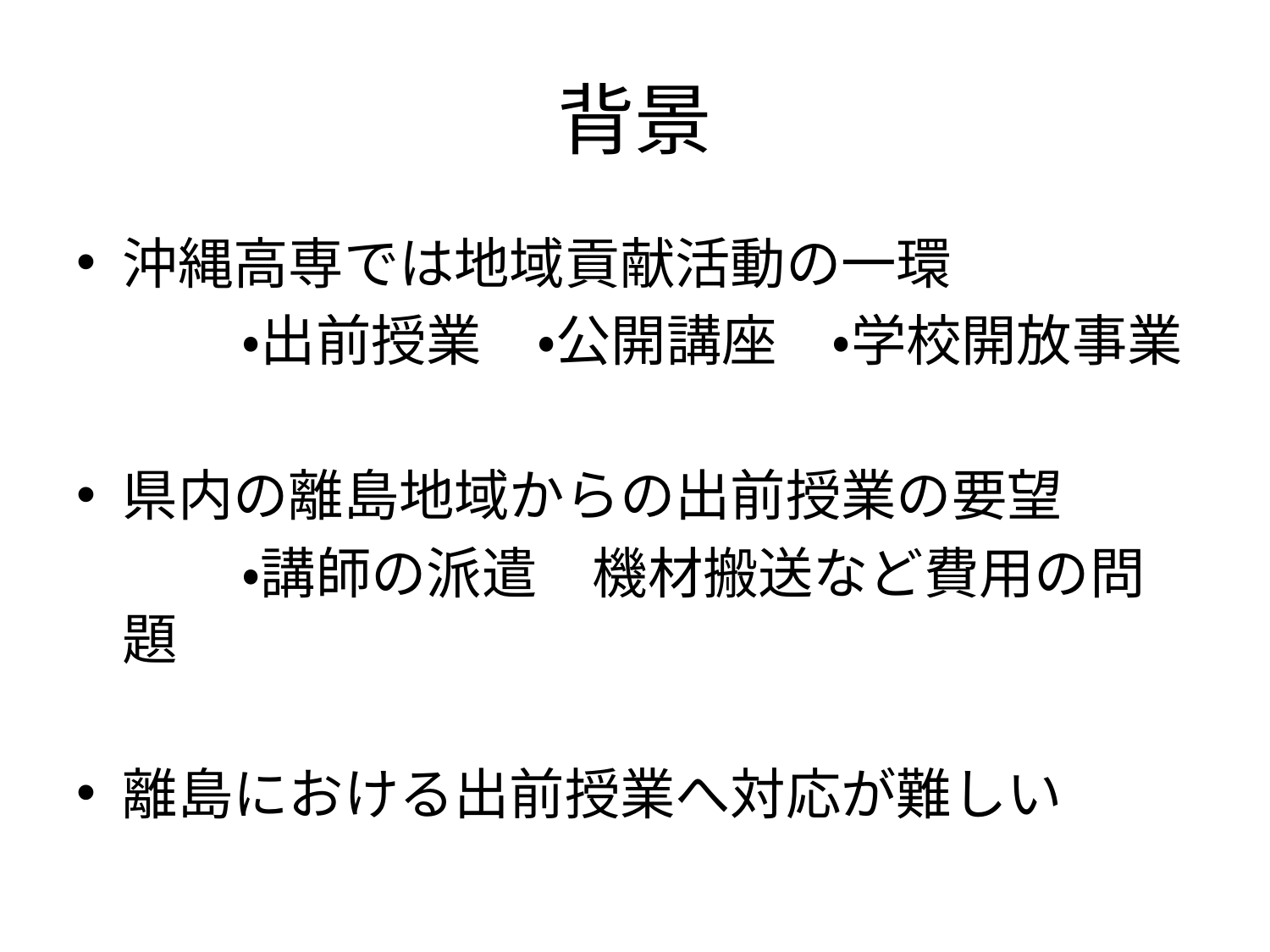

# 背景
沖縄高専では地域貢献活動の一環
　　　・出前授業　・公開講座　・学校開放事業

県内の離島地域からの出前授業の要望
　　　・講師の派遣　機材搬送など費用の問題

離島における出前授業へ対応が難しい